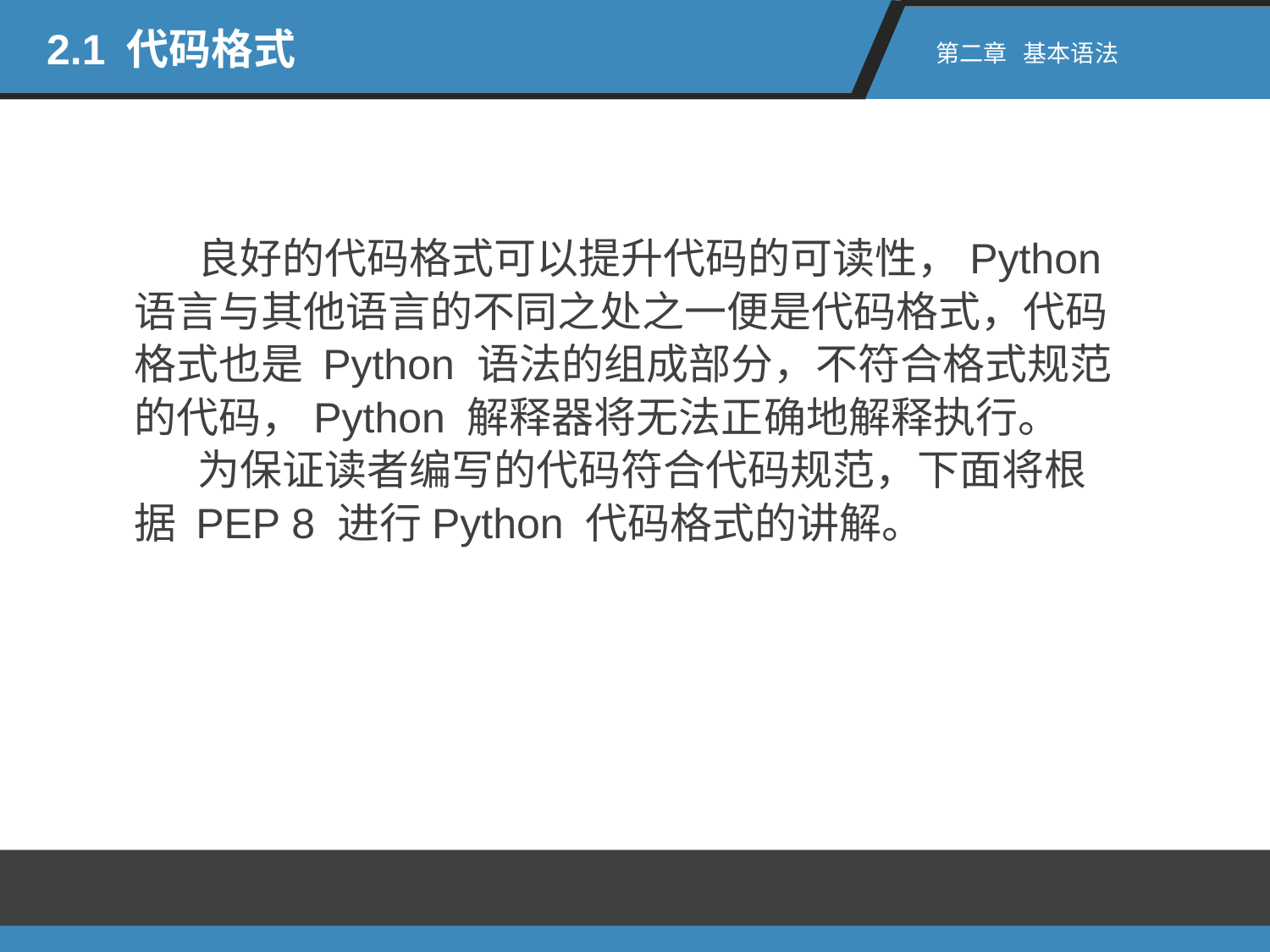

2.1 代码格式
第二章   基本语法
良好的代码格式可以提升代码的可读性，Python 语言与其他语言的不同之处之一便是代码格式，代码格式也是 Python 语法的组成部分，不符合格式规范的代码，Python 解释器将无法正确地解释执行。
为保证读者编写的代码符合代码规范，下面将根据 PEP 8 进行Python 代码格式的讲解。